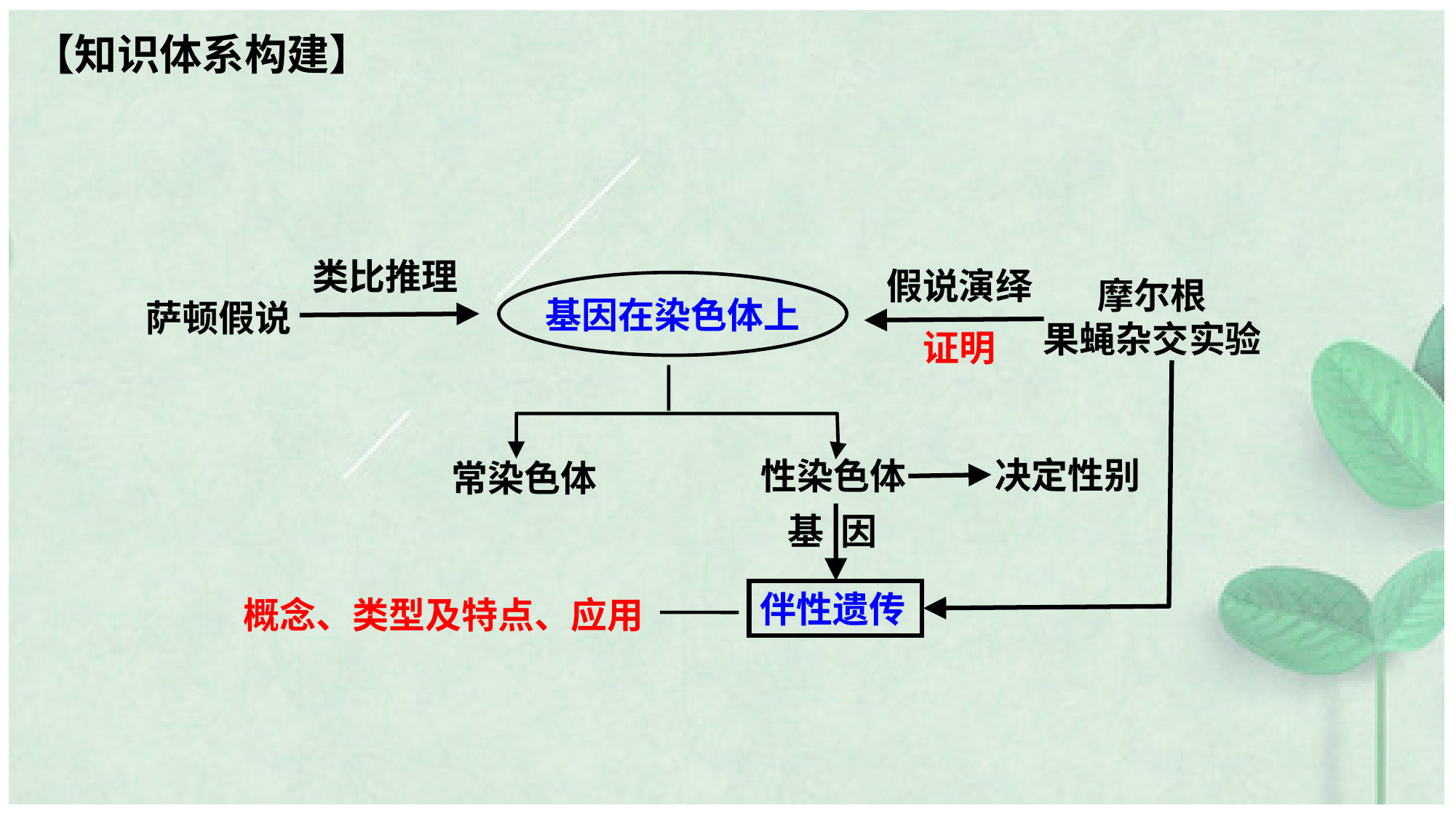

【知识体系构建】
类比推理
假说演绎
证明
摩尔根
果蝇杂交实验
基因在染色体上
萨顿假说

决定性别
性染色体
常染色体

基  因

伴性遗传
概念、类型及特点、应用